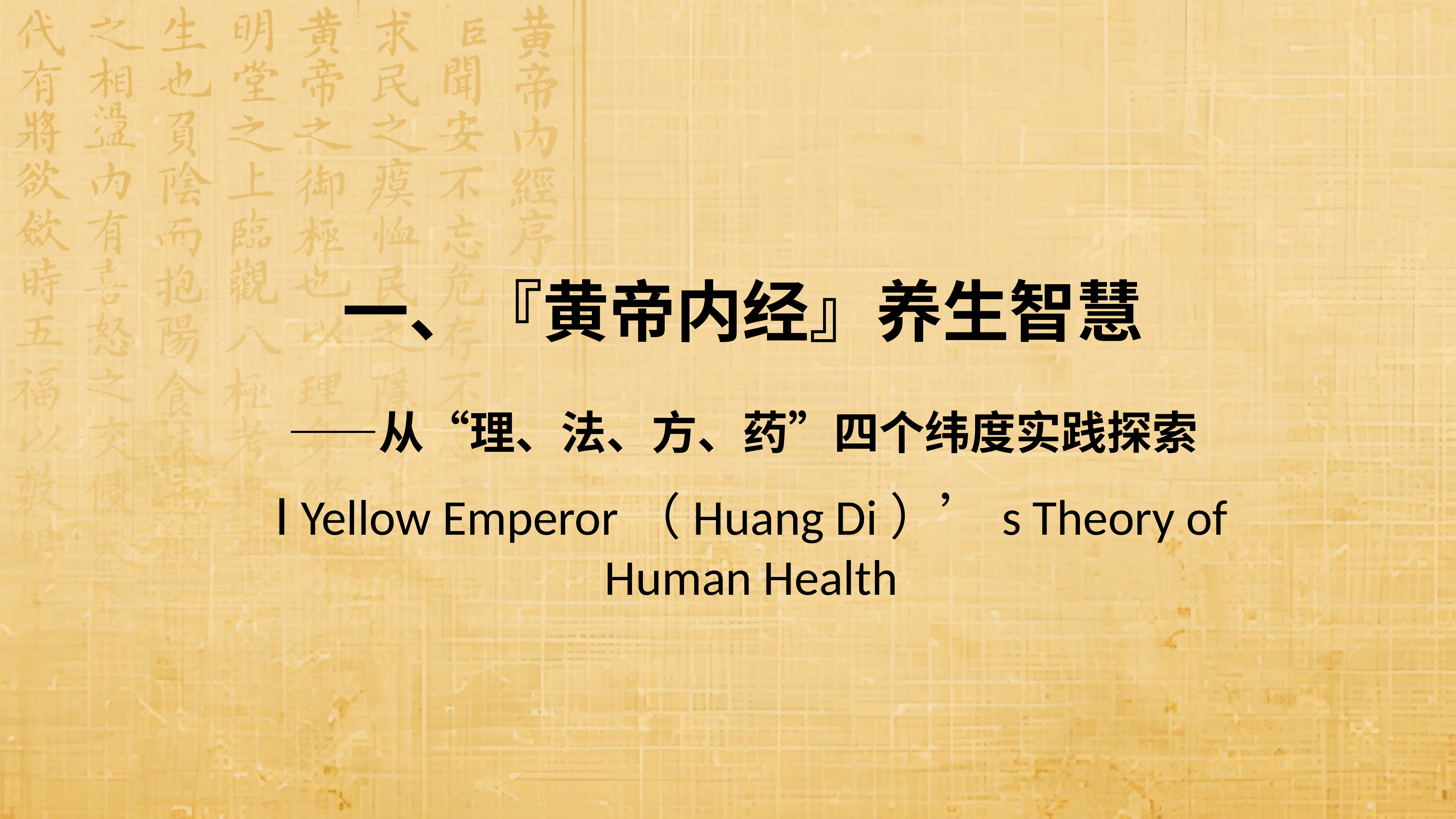

一、『黄帝内经』养生智慧
——从“理、法、方、药”四个纬度实践探索
Ⅰ Yellow Emperor（Huang Di）’s Theory of Human Health